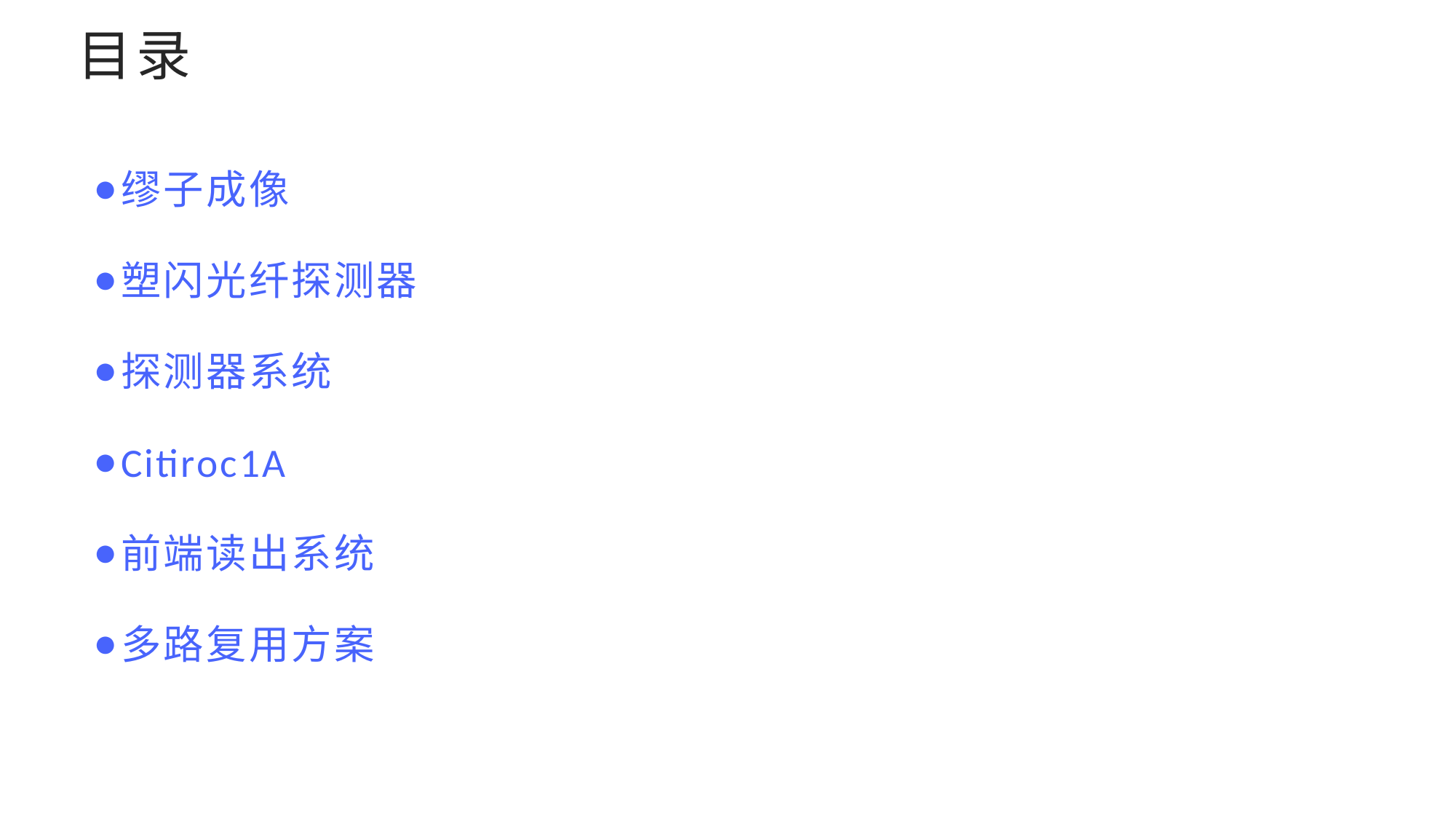

目录

缪子成像
塑闪光纤探测器
探测器系统
Citiroc1A
前端读出系统
多路复用方案

2